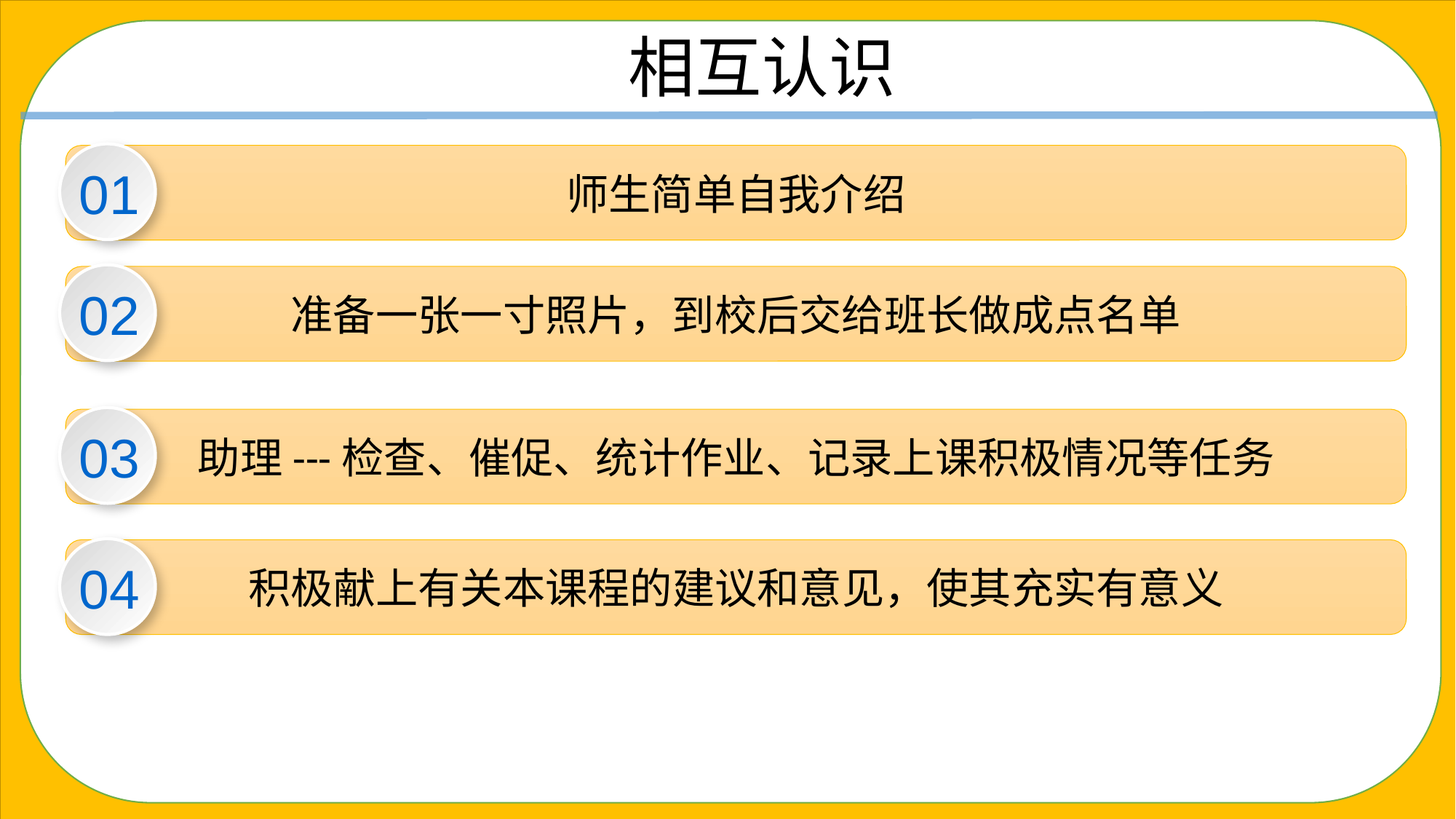

相互认识

01
师生简单自我介绍

02
准备一张一寸照片，到校后交给班长做成点名单

03
助理---检查、催促、统计作业、记录上课积极情况等任务

04
积极献上有关本课程的建议和意见，使其充实有意义